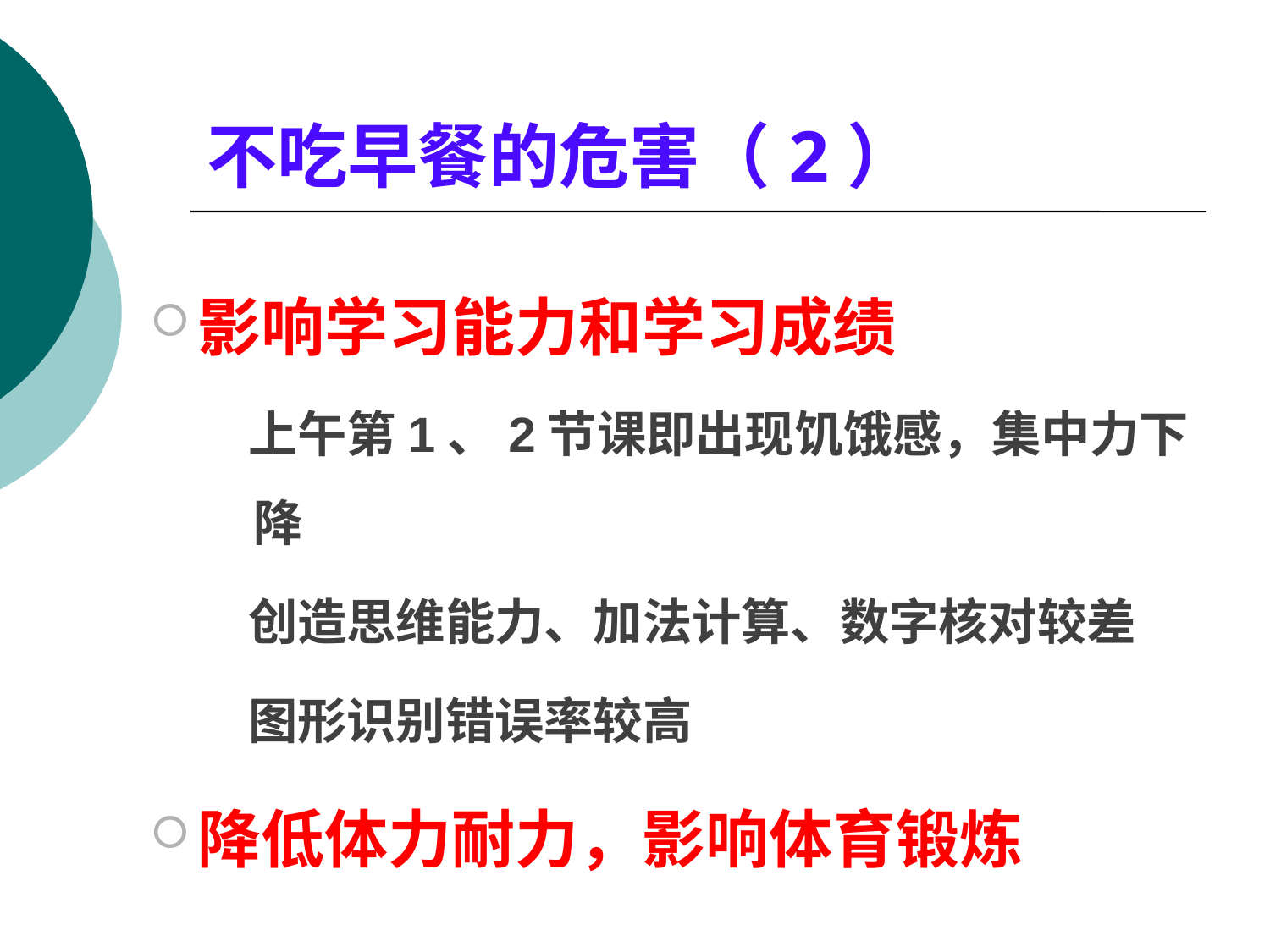

# 不吃早餐的危害（2）
影响学习能力和学习成绩
  上午第1、2节课即出现饥饿感，集中力下降
  创造思维能力、加法计算、数字核对较差
  图形识别错误率较高
降低体力耐力，影响体育锻炼